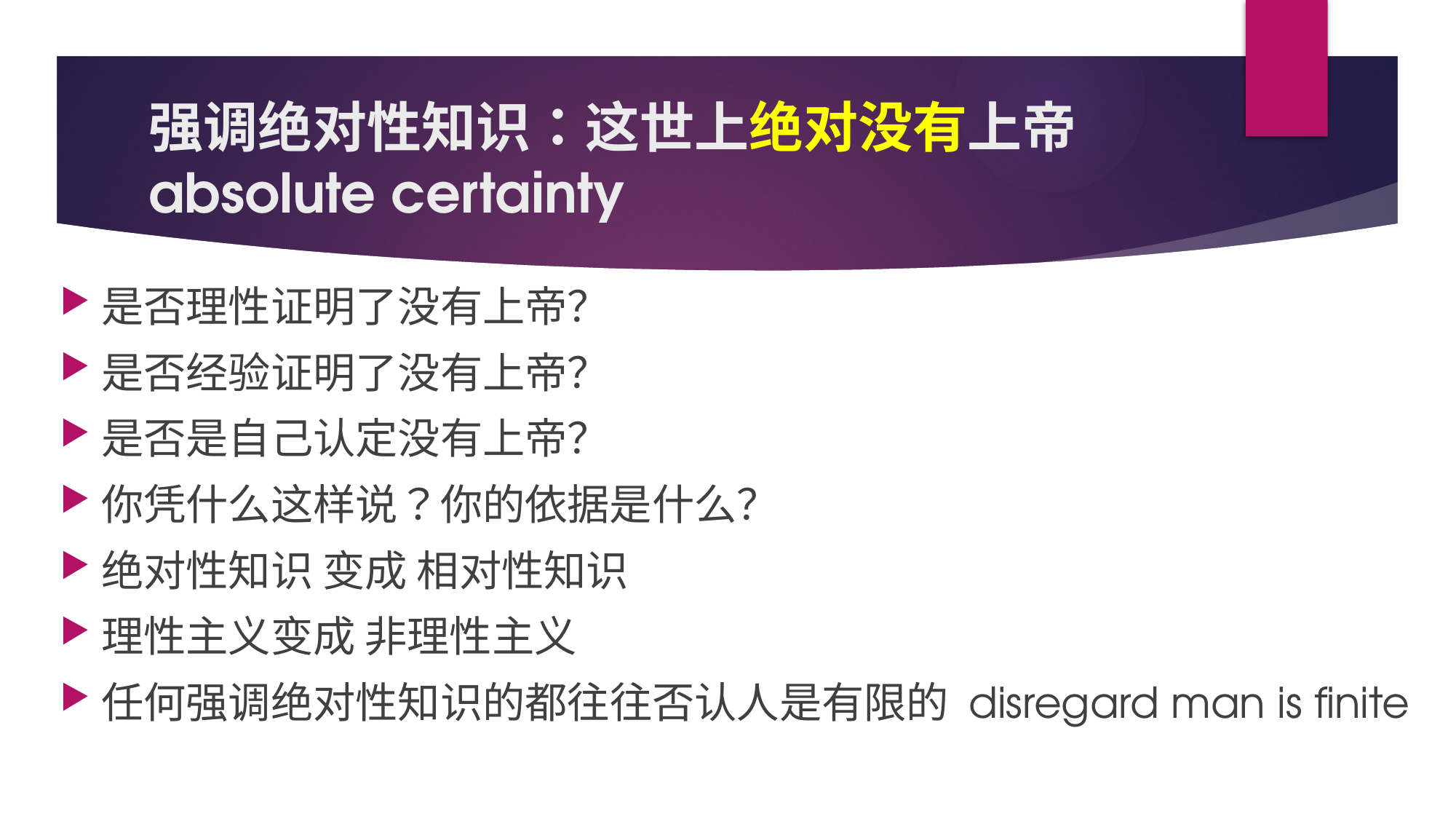

# 强调绝对性知识：这世上绝对没有上帝 absolute certainty
是否理性证明了没有上帝？
是否经验证明了没有上帝？
是否是自己认定没有上帝？
你凭什么这样说？你的依据是什么？
绝对性知识 变成 相对性知识
理性主义变成 非理性主义
任何强调绝对性知识的都往往否认人是有限的 disregard man is finite